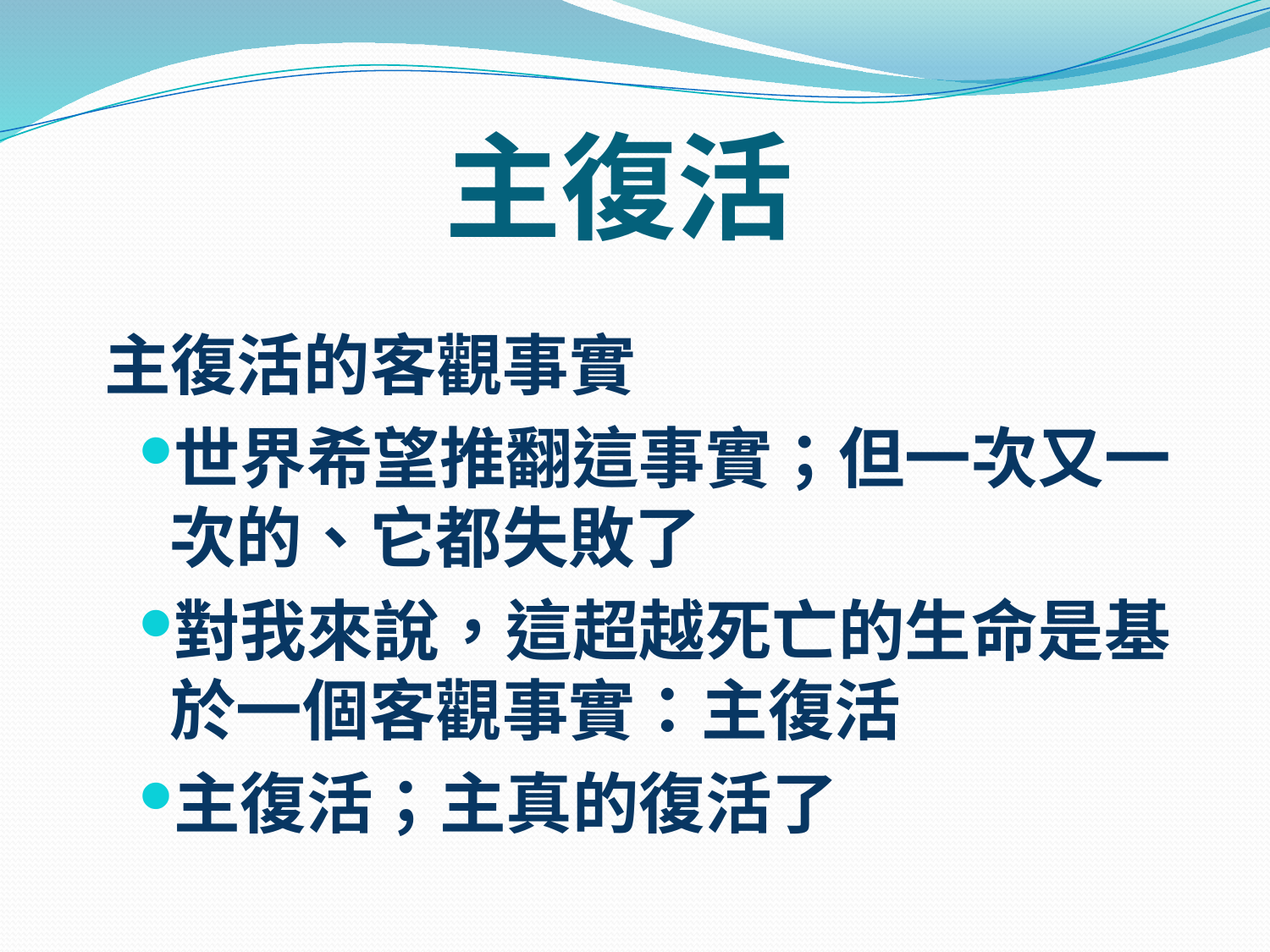

# 主復活
主復活的客觀事實
世界希望推翻這事實；但一次又一次的、它都失敗了
對我來說，這超越死亡的生命是基於一個客觀事實：主復活
主復活；主真的復活了